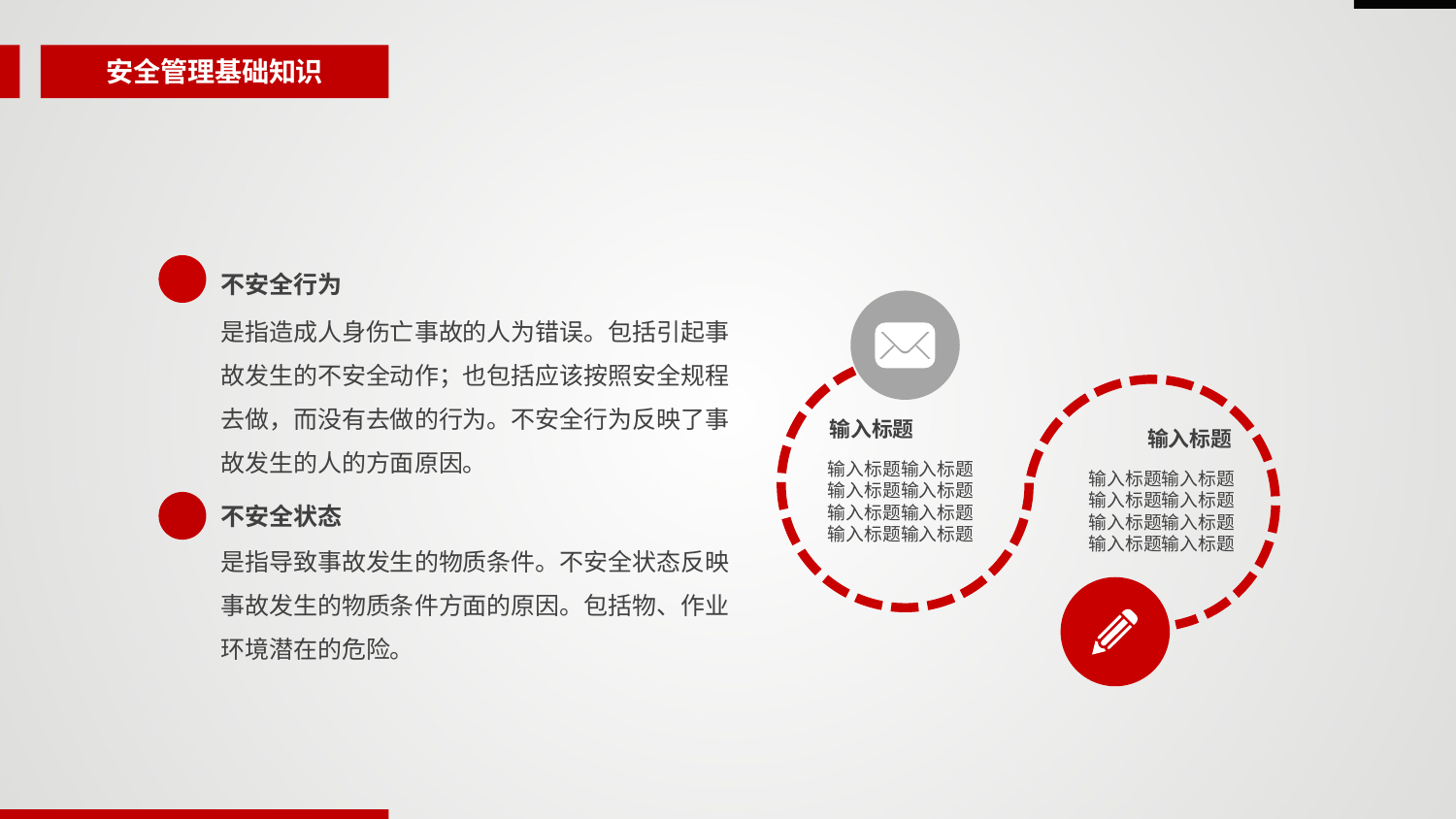

安全管理基础知识

不安全行为

是指造成人身伤亡事故的人为错误。包括引起事故发生的不安全动作；也包括应该按照安全规程去做，而没有去做的行为。不安全行为反映了事故发生的人的方面原因。

输入标题
输入标题
输入标题输入标题
输入标题输入标题
输入标题输入标题输入标题输入标题
输入标题输入标题
输入标题输入标题
输入标题输入标题输入标题输入标题

不安全状态
是指导致事故发生的物质条件。不安全状态反映事故发生的物质条件方面的原因。包括物、作业环境潜在的危险。